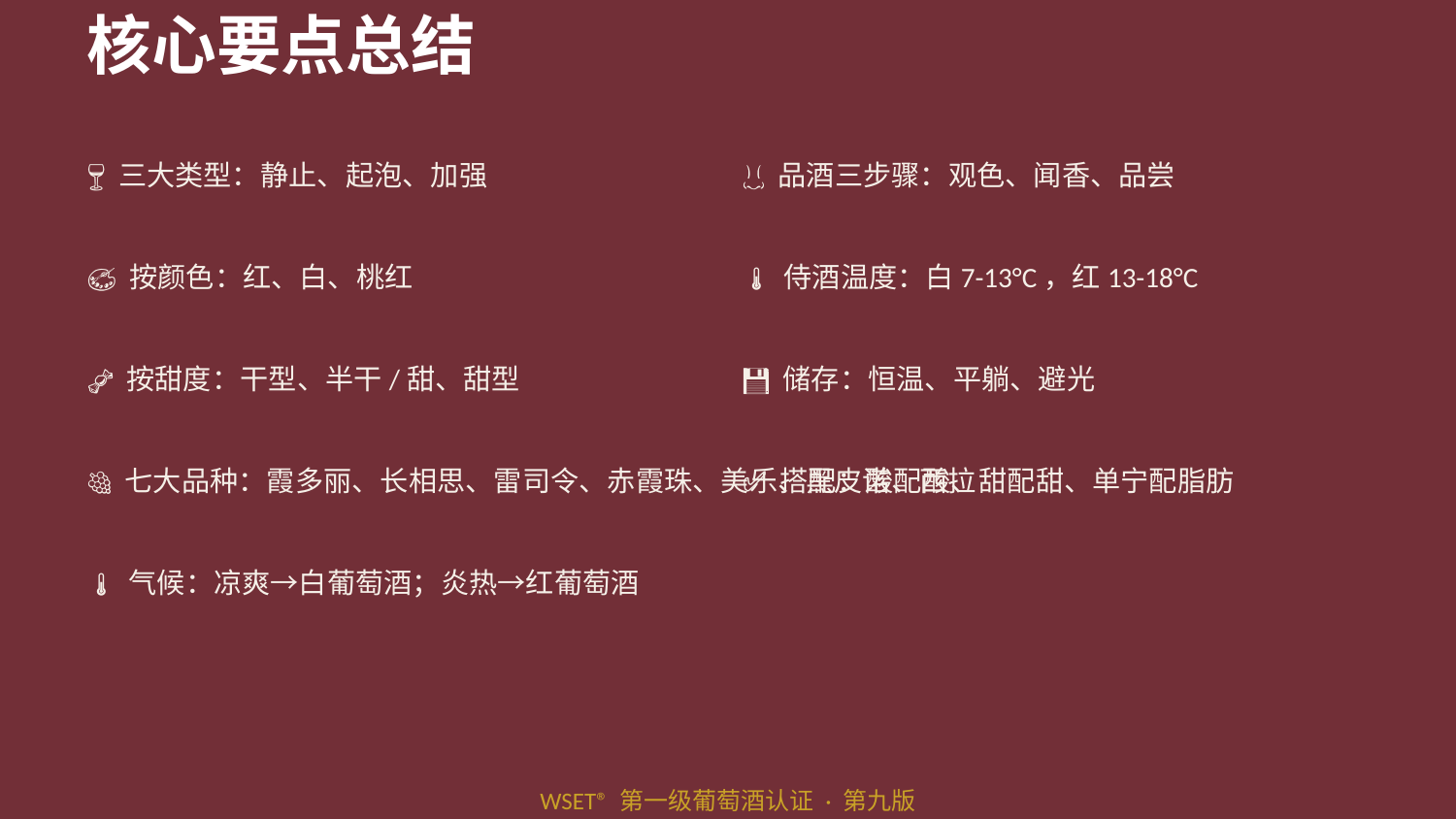

核心要点总结
🍷 三大类型：静止、起泡、加强
👃 品酒三步骤：观色、闻香、品尝
🎨 按颜色：红、白、桃红
🌡️ 侍酒温度：白7-13°C，红13-18°C
🍬 按甜度：干型、半干/甜、甜型
💾 储存：恒温、平躺、避光
🍇 七大品种：霞多丽、长相思、雷司令、赤霞珠、美乐、黑皮诺、西拉
✅ 搭配：酸配酸、甜配甜、单宁配脂肪
🌡️ 气候：凉爽→白葡萄酒；炎热→红葡萄酒
WSET® 第一级葡萄酒认证 · 第九版